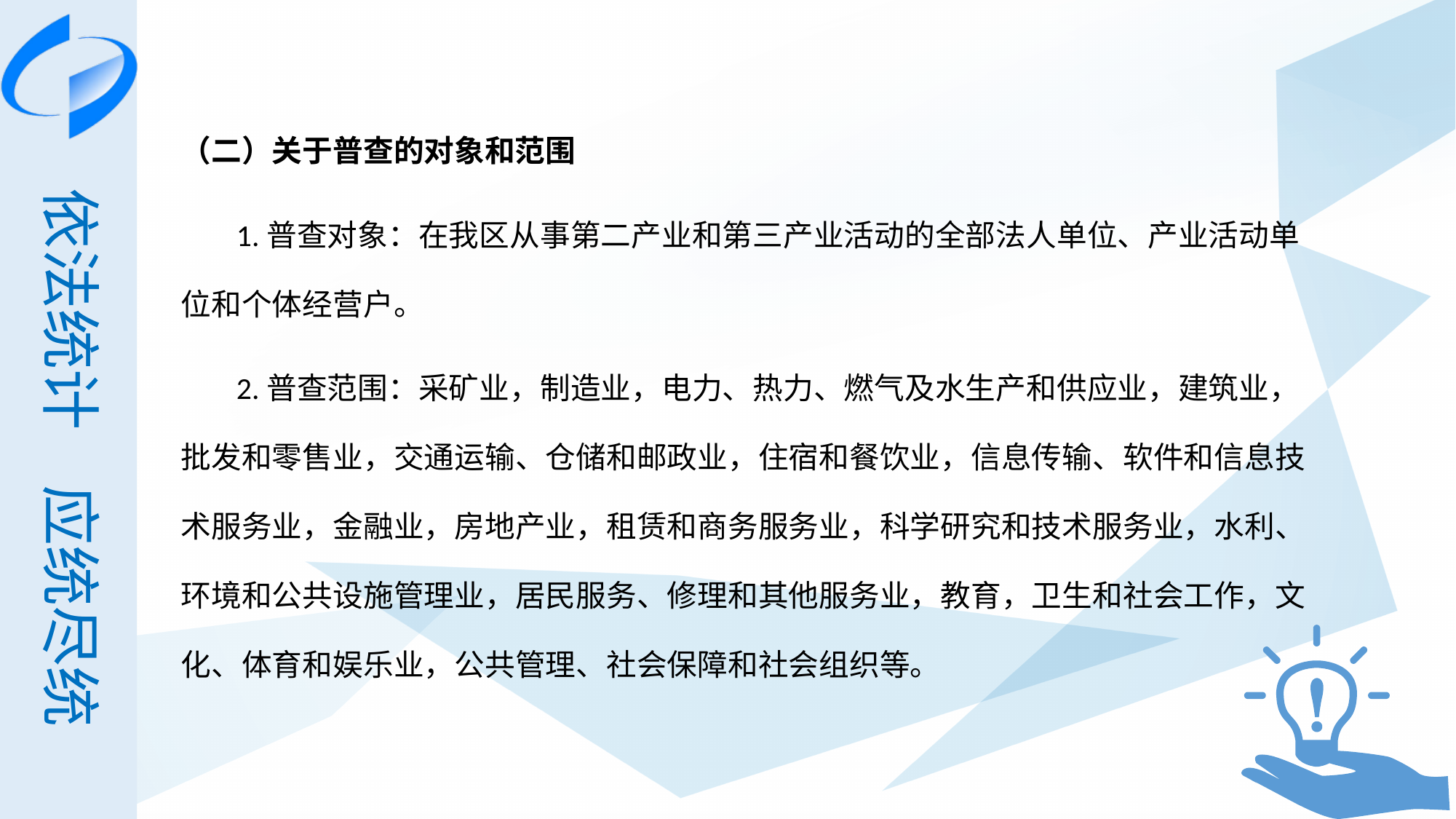

（二）关于普查的对象和范围
        1.普查对象：在我区从事第二产业和第三产业活动的全部法人单位、产业活动单位和个体经营户。
        2.普查范围：采矿业，制造业，电力、热力、燃气及水生产和供应业，建筑业，批发和零售业，交通运输、仓储和邮政业，住宿和餐饮业，信息传输、软件和信息技术服务业，金融业，房地产业，租赁和商务服务业，科学研究和技术服务业，水利、环境和公共设施管理业，居民服务、修理和其他服务业，教育，卫生和社会工作，文化、体育和娱乐业，公共管理、社会保障和社会组织等。